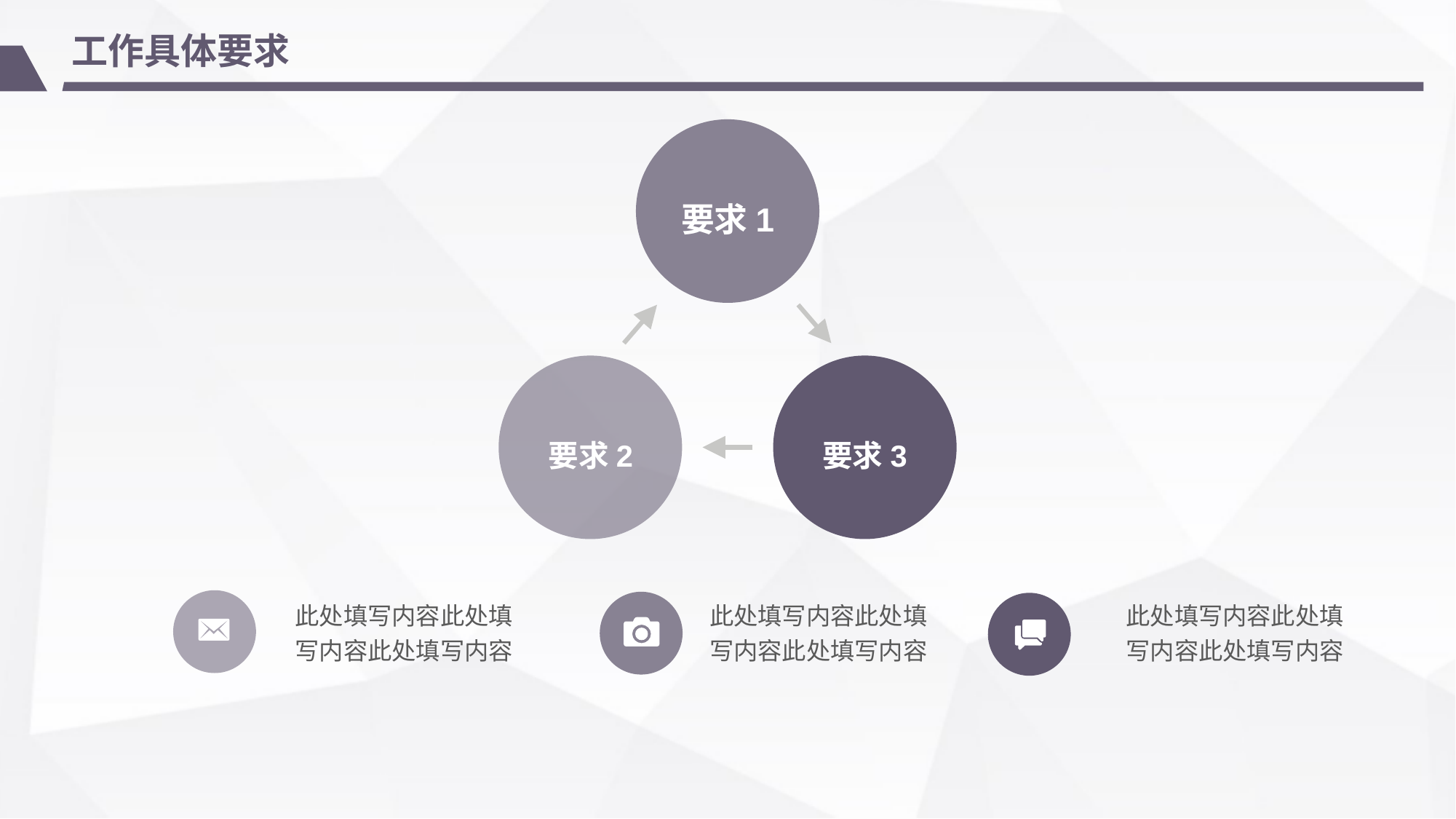

工作具体要求

要求1
要求3
要求2
此处填写内容此处填写内容此处填写内容
此处填写内容此处填写内容此处填写内容
此处填写内容此处填写内容此处填写内容